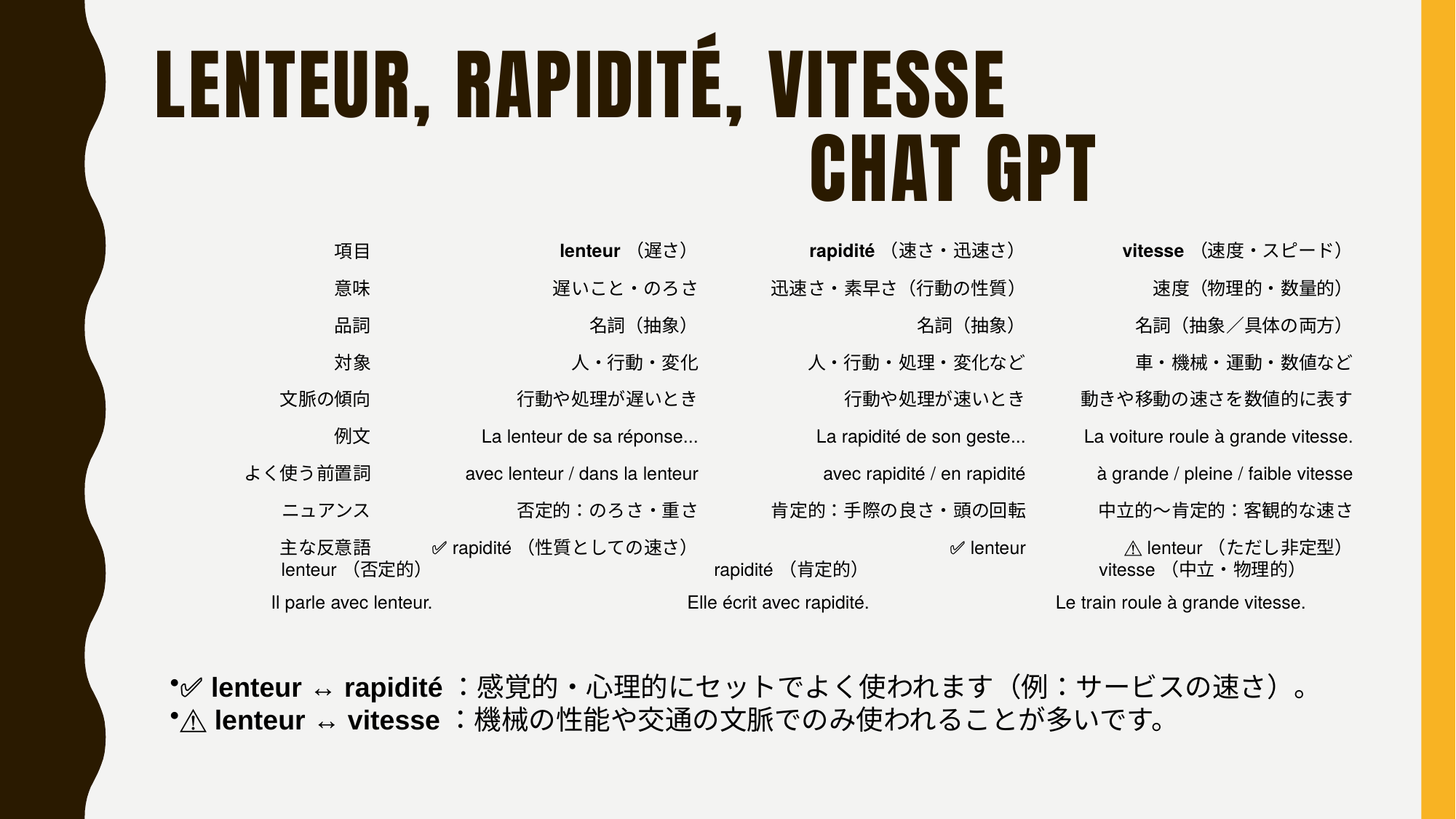

# Lenteur, rapidité, vitesse Chat GPT
| 項目 | lenteur（遅さ） | rapidité（速さ・迅速さ） | vitesse（速度・スピード） |
| --- | --- | --- | --- |
| 意味 | 遅いこと・のろさ | 迅速さ・素早さ（行動の性質） | 速度（物理的・数量的） |
| 品詞 | 名詞（抽象） | 名詞（抽象） | 名詞（抽象／具体の両方） |
| 対象 | 人・行動・変化 | 人・行動・処理・変化など | 車・機械・運動・数値など |
| 文脈の傾向 | 行動や処理が遅いとき | 行動や処理が速いとき | 動きや移動の速さを数値的に表す |
| 例文 | La lenteur de sa réponse... | La rapidité de son geste... | La voiture roule à grande vitesse. |
| よく使う前置詞 | avec lenteur / dans la lenteur | avec rapidité / en rapidité | à grande / pleine / faible vitesse |
| ニュアンス | 否定的：のろさ・重さ | 肯定的：手際の良さ・頭の回転 | 中立的〜肯定的：客観的な速さ |
| 主な反意語 | ✅ rapidité（性質としての速さ） | ✅ lenteur | ⚠ lenteur（ただし非定型） |
| lenteur（否定的） | rapidité（肯定的） | vitesse（中立・物理的） |
| --- | --- | --- |
| Il parle avec lenteur. | Elle écrit avec rapidité. | Le train roule à grande vitesse. |
✅ lenteur ↔ rapidité：感覚的・心理的にセットでよく使われます（例：サービスの速さ）。
⚠ lenteur ↔ vitesse：機械の性能や交通の文脈でのみ使われることが多いです。